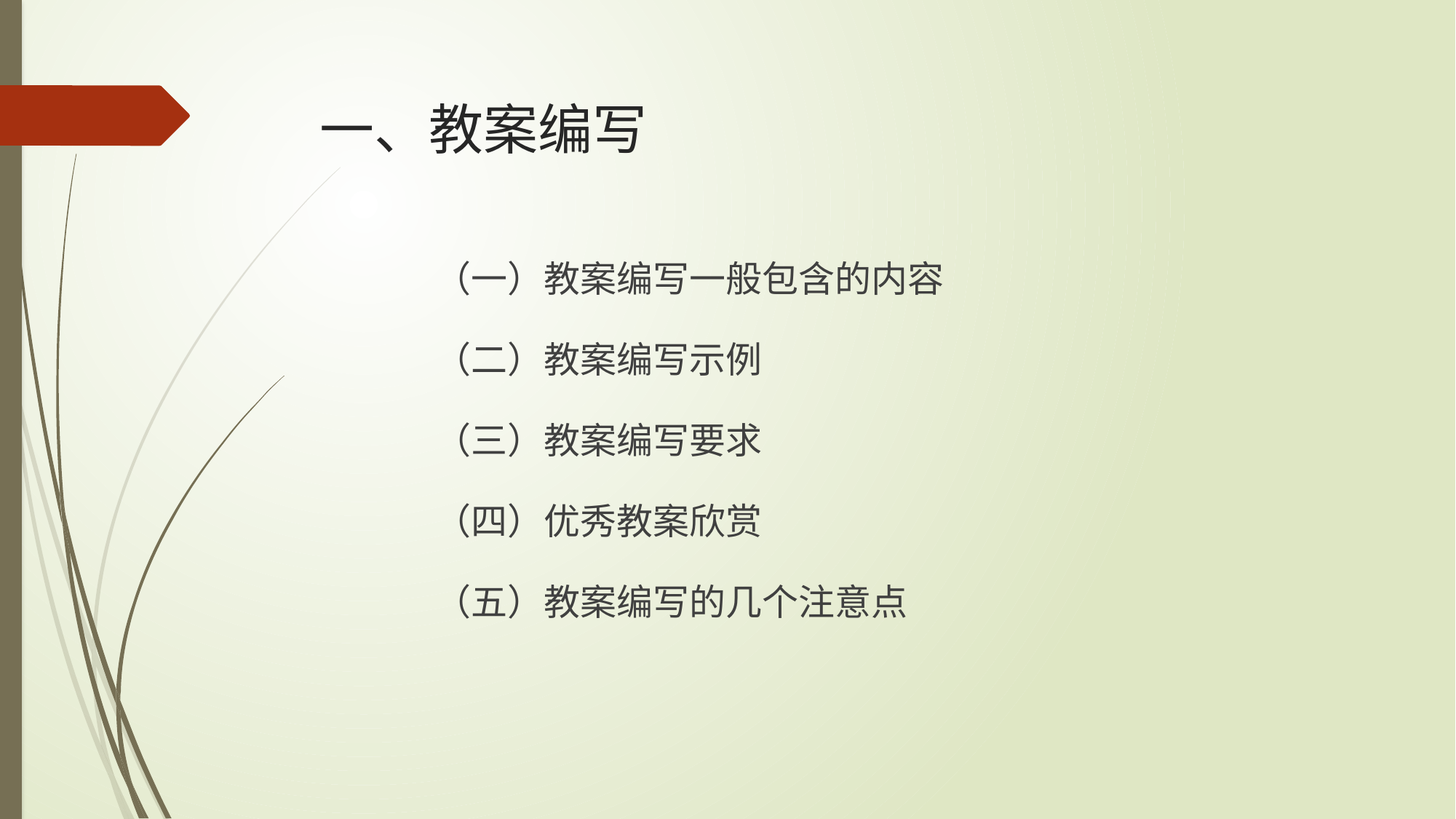

# 一、教案编写
（一）教案编写一般包含的内容
（二）教案编写示例
（三）教案编写要求
（四）优秀教案欣赏
（五）教案编写的几个注意点